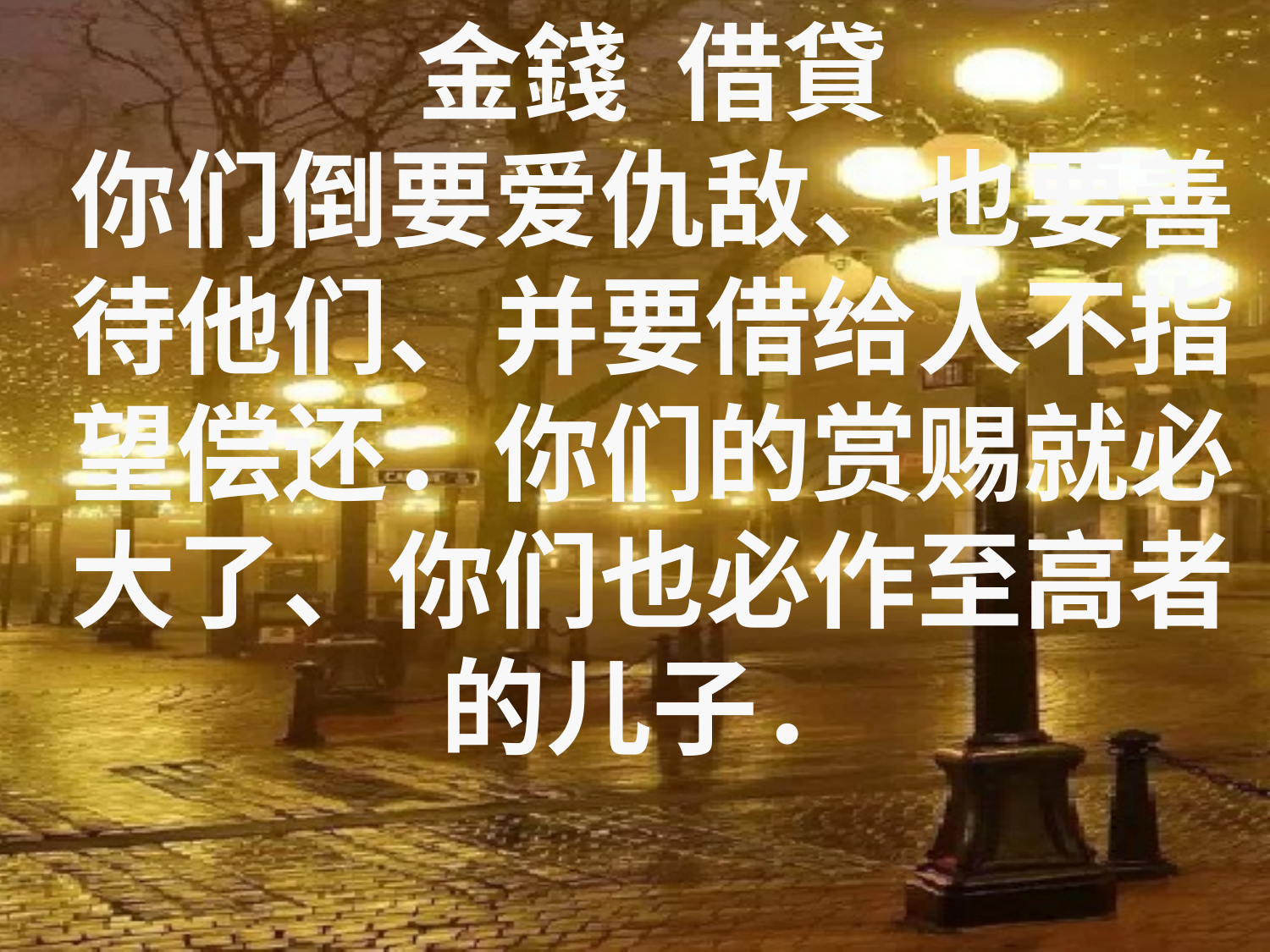

金錢  借貸
你们倒要爱仇敌、也要善待他们、并要借给人不指望偿还．你们的赏赐就必大了、你们也必作至高者的儿子．